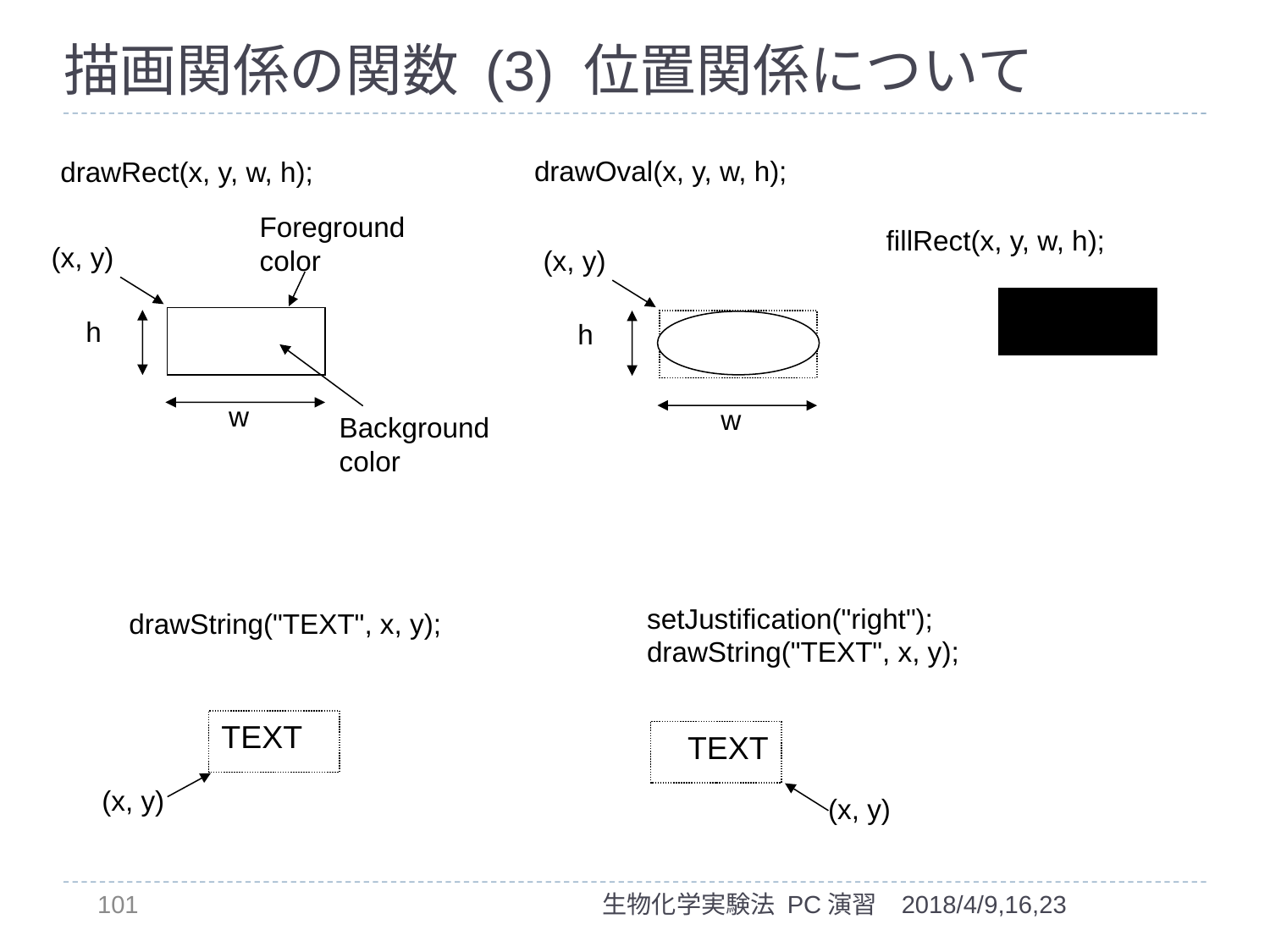

# 描画関係の関数 (3) 位置関係について
drawOval(x, y, w, h);
drawRect(x, y, w, h);
Foreground color
fillRect(x, y, w, h);
(x, y)
(x, y)

h

h

w
w

Background color

setJustification("right");
drawString("TEXT", x, y);
drawString("TEXT", x, y);
TEXT
TEXT

(x, y)

(x, y)
101
生物化学実験法 PC演習
2018/4/9,16,23